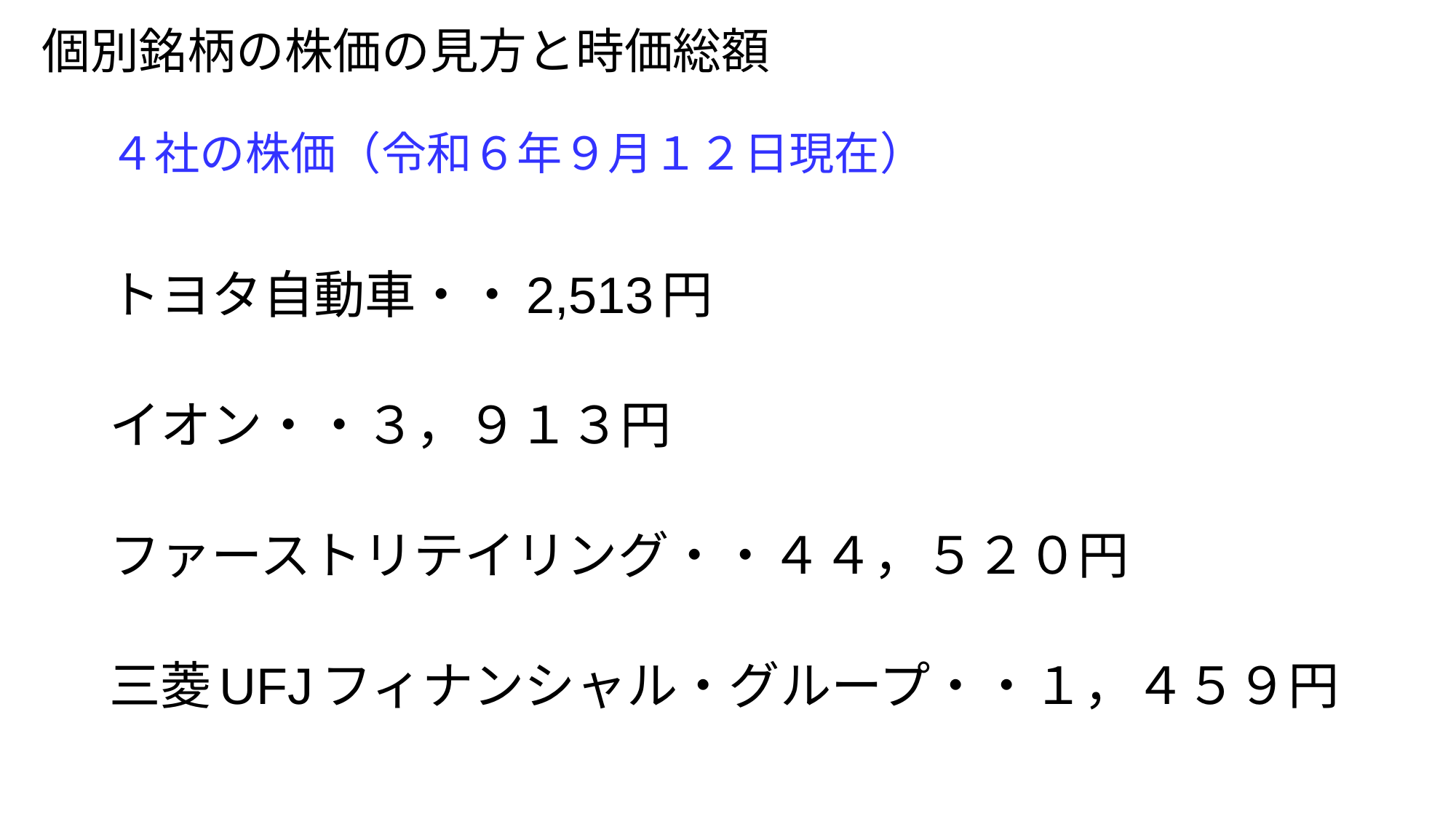

個別銘柄の株価の見方と時価総額
４社の株価（令和６年９月１２日現在）

トヨタ自動車・・2,513円

イオン・・３，９１３円

ファーストリテイリング・・４４，５２０円

三菱UFJフィナンシャル・グループ・・１，４５９円